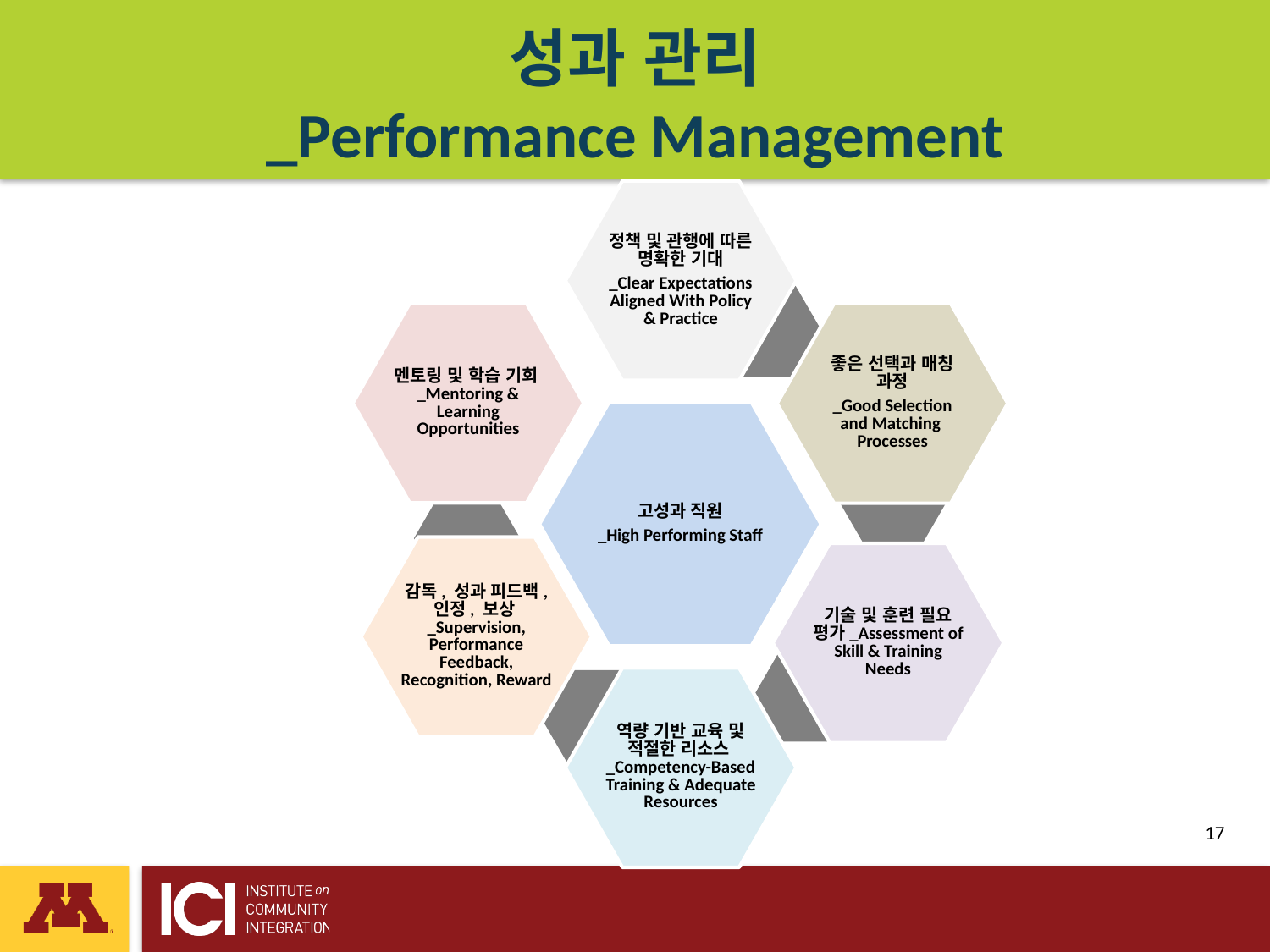

# 성과 관리 _Performance Management
고성과 직원
_High Performing Staff
정책 및 관행에 따른 명확한 기대
_Clear Expectations Aligned With Policy & Practice
좋은 선택과 매칭 과정
_Good Selection and Matching  Processes
기술 및 훈련 필요 평가_Assessment of Skill & Training Needs
역량 기반 교육 및 적절한 리소스_Competency-Based Training & Adequate Resources
감독, 성과 피드백, 인정, 보상_Supervision, Performance Feedback, Recognition, Reward
멘토링 및 학습 기회_Mentoring & Learning Opportunities
                                                                                                                                                                                                                                                                     17